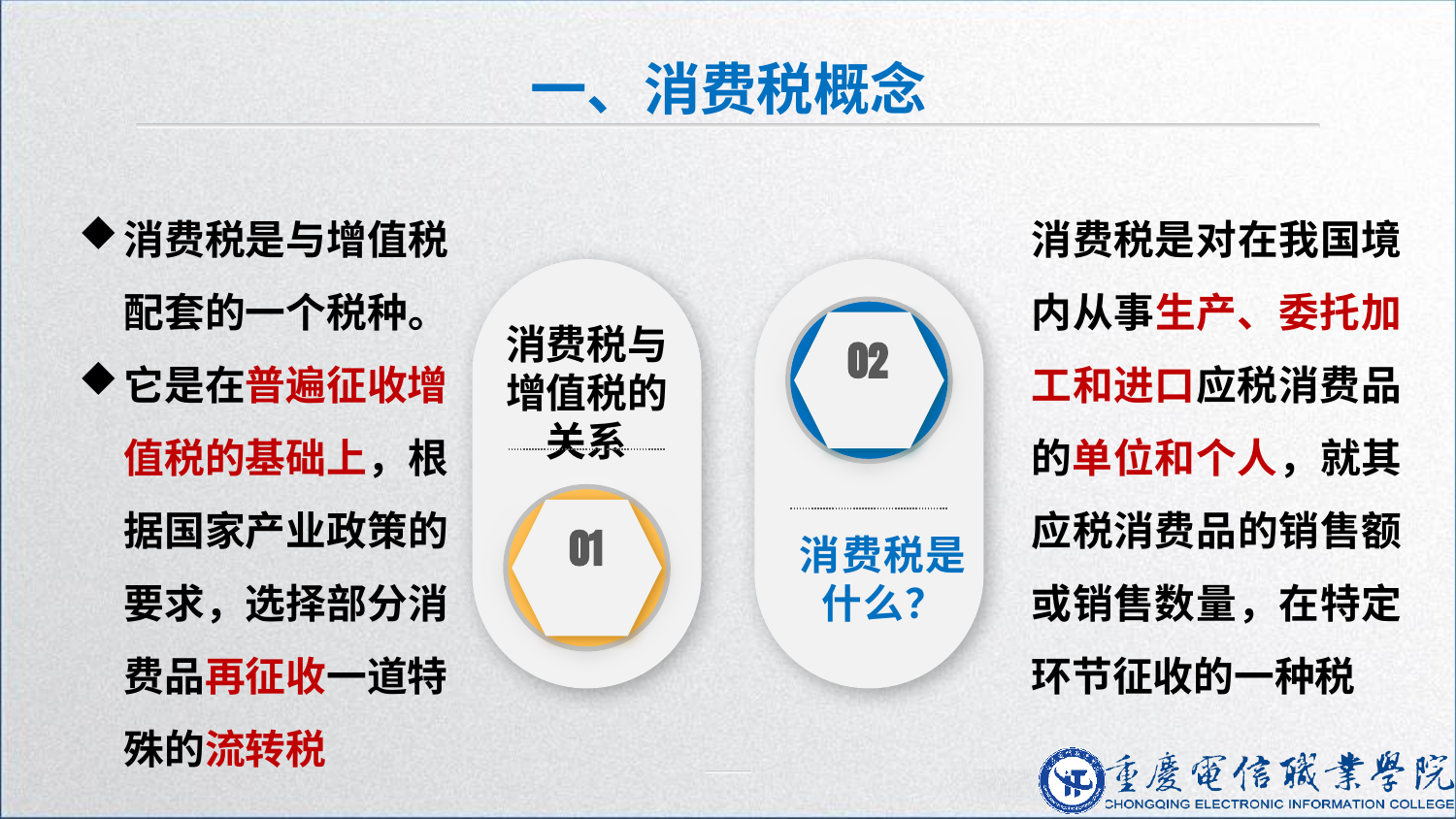

一、消费税概念
消费税是与增值税配套的一个税种。
它是在普遍征收增值税的基础上，根据国家产业政策的要求，选择部分消费品再征收一道特殊的流转税
消费税是对在我国境内从事生产、委托加工和进口应税消费品的单位和个人，就其应税消费品的销售额或销售数量，在特定环节征收的一种税

消费税与增值税的关系
02

01
消费税是什么？